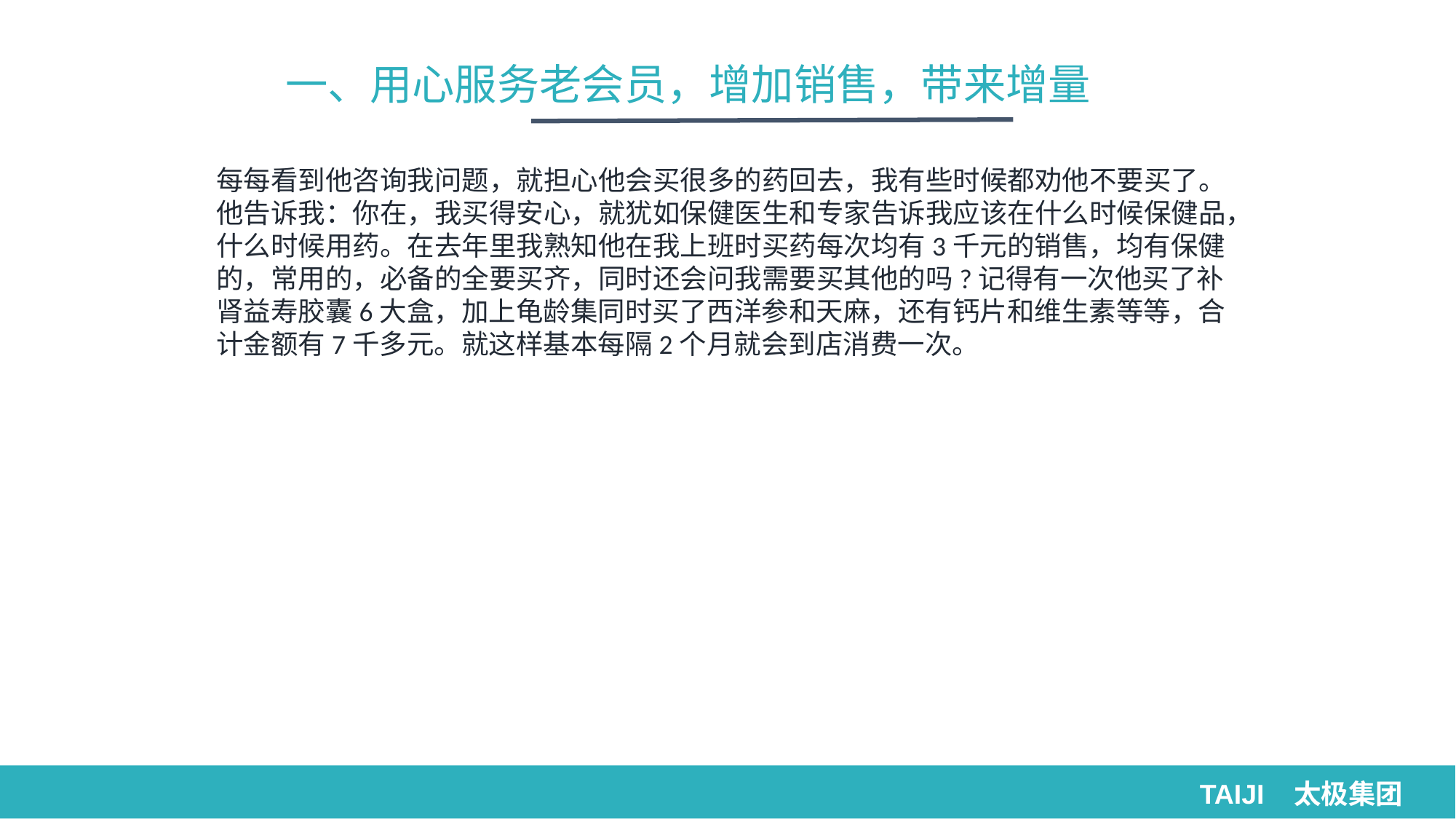

一、用心服务老会员，增加销售，带来增量

#
每每看到他咨询我问题，就担心他会买很多的药回去，我有些时候都劝他不要买了。他告诉我：你在，我买得安心，就犹如保健医生和专家告诉我应该在什么时候保健品，什么时候用药。在去年里我熟知他在我上班时买药每次均有3千元的销售，均有保健的，常用的，必备的全要买齐，同时还会问我需要买其他的吗?记得有一次他买了补肾益寿胶囊6大盒，加上龟龄集同时买了西洋参和天麻，还有钙片和维生素等等，合计金额有7千多元。就这样基本每隔2个月就会到店消费一次。

TAIJI   太极集团